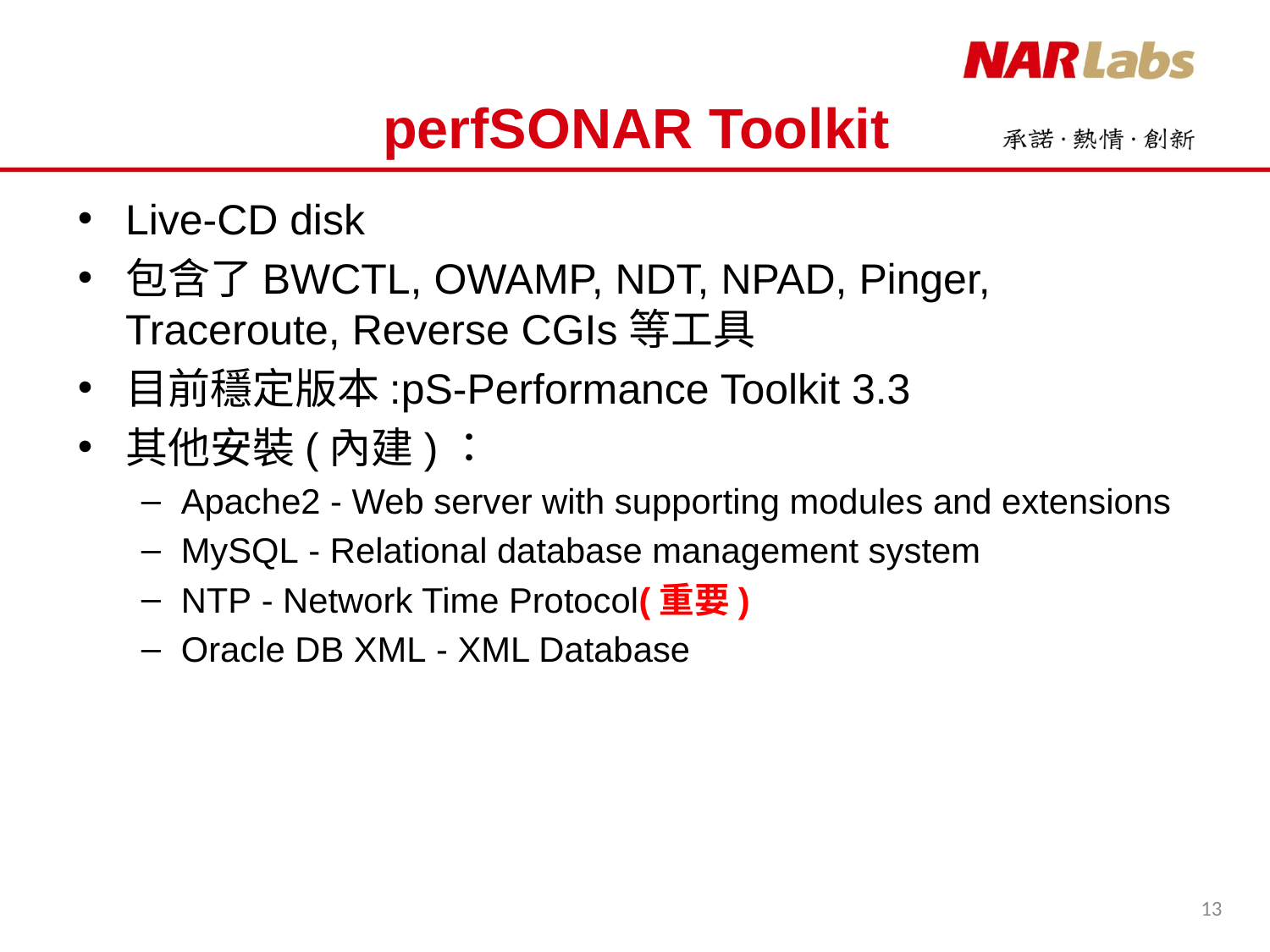

# perfSONAR Toolkit
Live-CD disk
包含了BWCTL, OWAMP, NDT, NPAD, Pinger, Traceroute, Reverse CGIs等工具
目前穩定版本:pS-Performance Toolkit 3.3
其他安裝(內建)：
Apache2 - Web server with supporting modules and extensions
MySQL - Relational database management system
NTP - Network Time Protocol(重要)
Oracle DB XML - XML Database

13